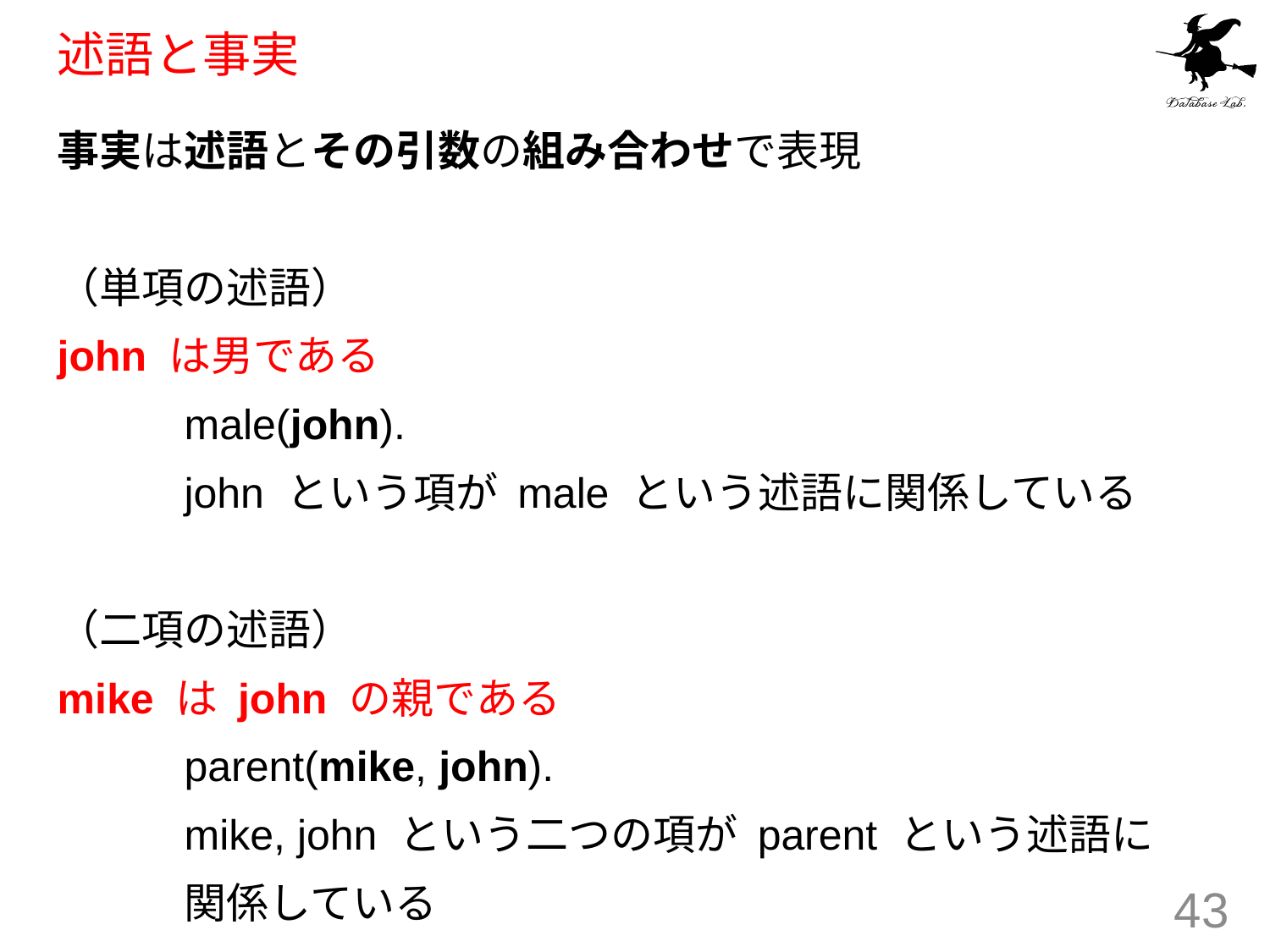

# 述語と事実
事実は述語とその引数の組み合わせで表現

（単項の述語）
john は男である
	male(john).
	john という項が male という述語に関係している

（二項の述語）
mike は john の親である
	parent(mike, john).
	mike, john という二つの項が parent という述語に
	関係している
43